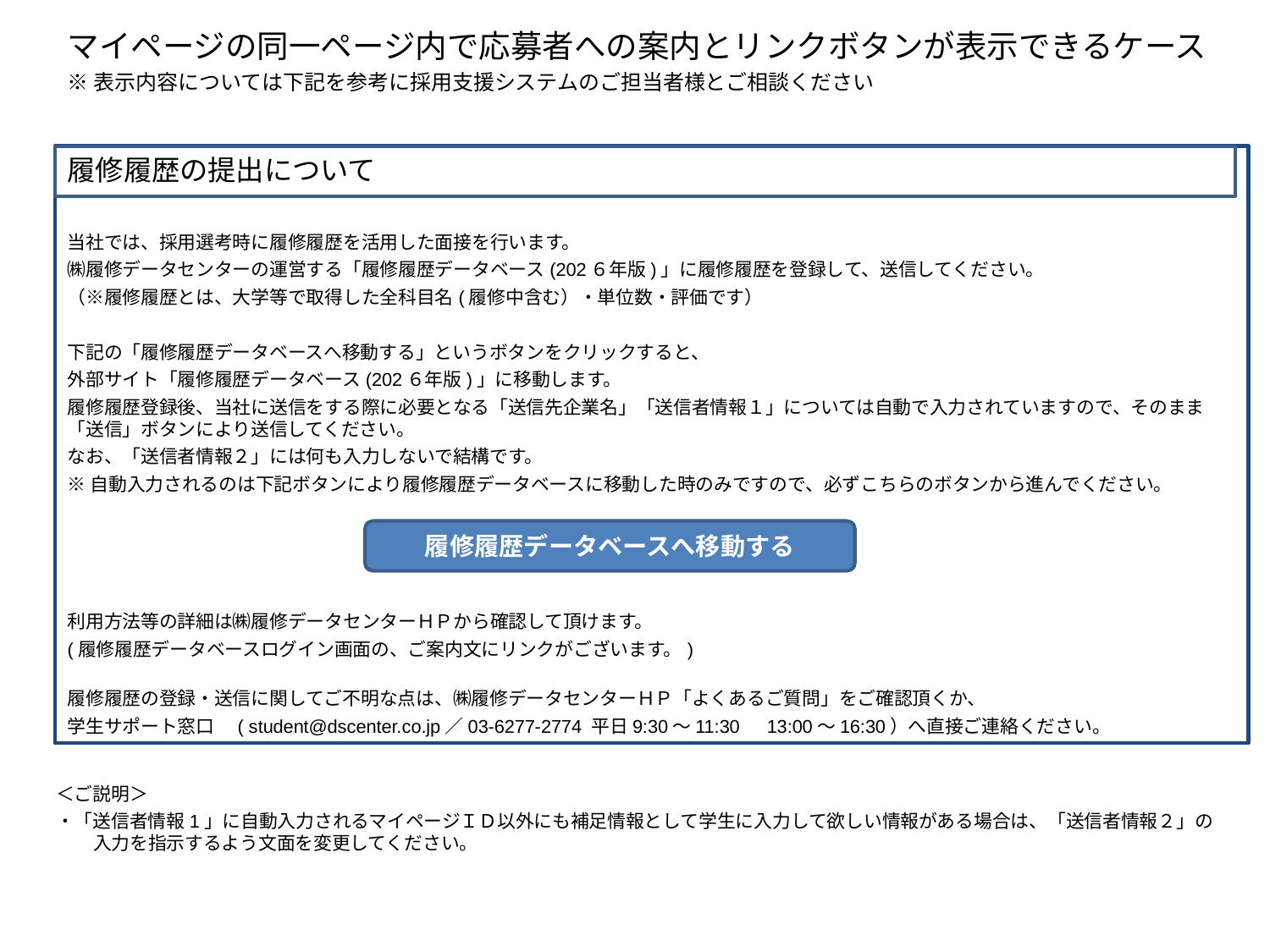

マイページの同一ページ内で応募者への案内とリンクボタンが表示できるケース
※表示内容については下記を参考に採用支援システムのご担当者様とご相談ください
履修履歴の提出について

当社では、採用選考時に履修履歴を活用した面接を行います。
㈱履修データセンターの運営する「履修履歴データベース(202６年版)」に履修履歴を登録して、送信してください。
（※履修履歴とは、大学等で取得した全科目名(履修中含む）・単位数・評価です）

下記の「履修履歴データベースへ移動する」というボタンをクリックすると、
外部サイト「履修履歴データベース(202６年版)」に移動します。
履修履歴登録後、当社に送信をする際に必要となる「送信先企業名」「送信者情報１」については自動で入力されていますので、そのまま「送信」ボタンにより送信してください。
なお、「送信者情報２」には何も入力しないで結構です。
※自動入力されるのは下記ボタンにより履修履歴データベースに移動した時のみですので、必ずこちらのボタンから進んでください。

利用方法等の詳細は㈱履修データセンターＨＰから確認して頂けます。
(履修履歴データベースログイン画面の、ご案内文にリンクがございます。)
履修履歴の登録・送信に関してご不明な点は、㈱履修データセンターＨＰ「よくあるご質問」をご確認頂くか、
学生サポート窓口　( student@dscenter.co.jp／03-6277-2774 平日9:30～11:30　13:00～16:30）へ直接ご連絡ください。

履修履歴データベースへ移動する
＜ご説明＞
・「送信者情報1」に自動入力されるマイページＩＤ以外にも補足情報として学生に入力して欲しい情報がある場合は、「送信者情報２」の入力を指示するよう文面を変更してください。